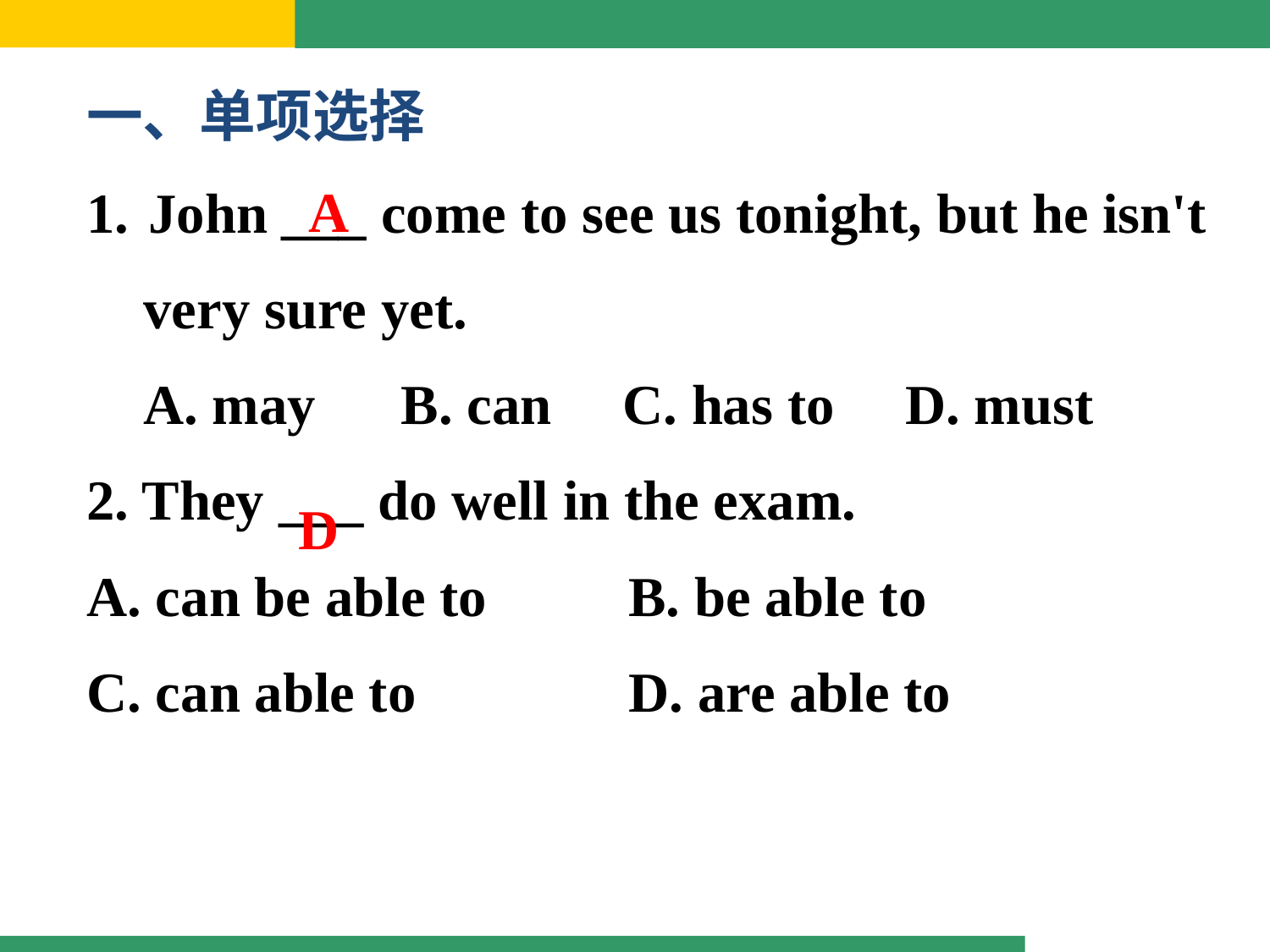

一、单项选择
 John ___ come to see us tonight, but he isn't
    very sure yet.
    A. may      B. can     C. has to     D. must
2. They ___ do well in the exam.
A. can be able to          B. be able to
C. can able to               D. are able to
A
D